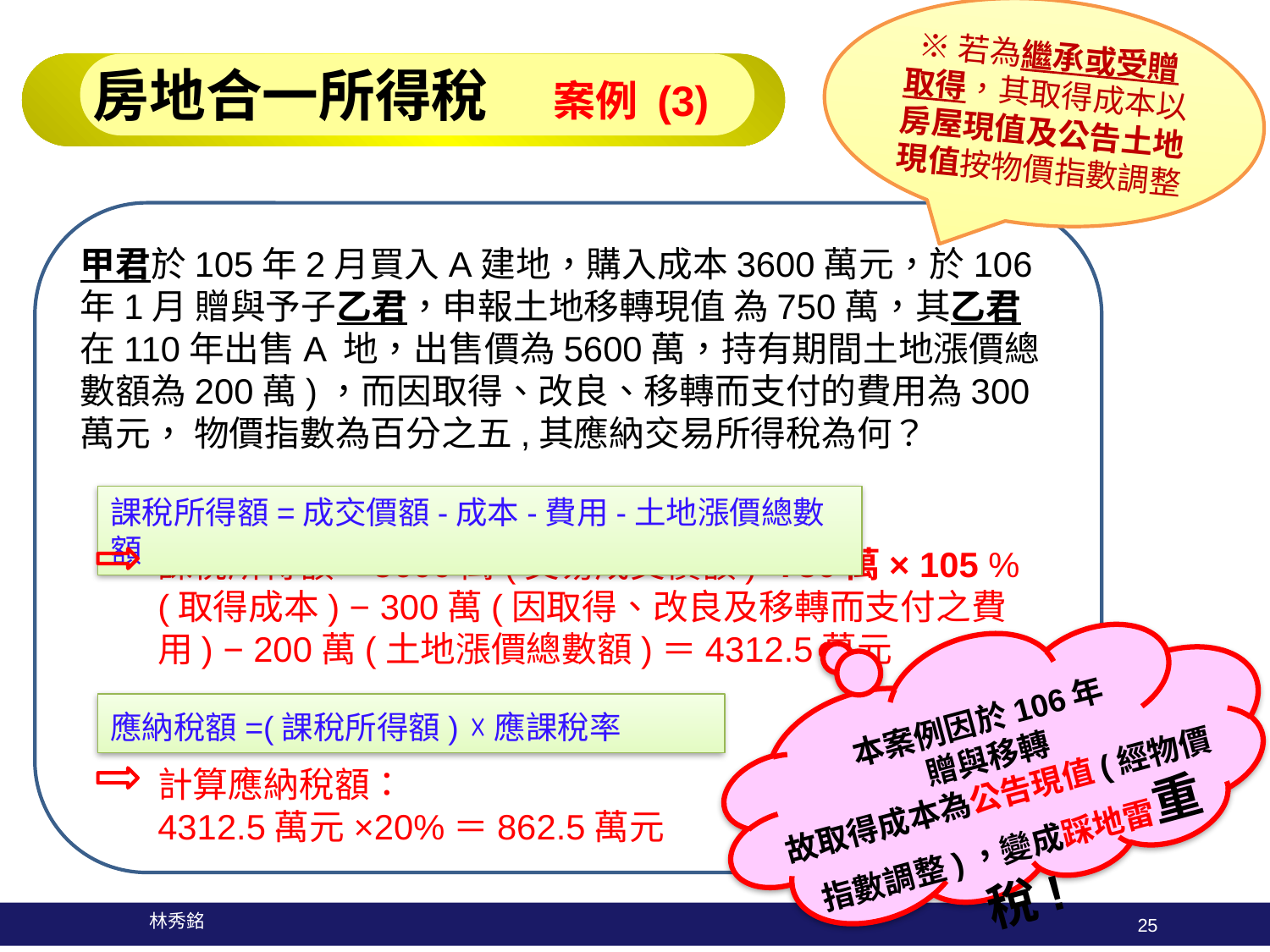

※若為繼承或受贈取得，其取得成本以房屋現值及公告土地現值按物價指數調整

房地合一所得稅     案例 (3)
甲君於105年2月買入A建地，購入成本3600萬元，於106年1月 贈與予子乙君，申報土地移轉現值 為750萬，其乙君在110年出售A 地，出售價為5600萬，持有期間土地漲價總數額為200萬)，而因取得、改良、移轉而支付的費用為300萬元， 物價指數為百分之五,其應納交易所得稅為何？

課稅所得額= 5600萬(交易成交價額)−750萬× 105 %(取得成本) − 300萬(因取得、改良及移轉而支付之費用) − 200萬(土地漲價總數額)＝4312.5萬元

計算應納稅額：
4312.5萬元×20%＝862.5萬元

課稅所得額=成交價額-成本-費用-土地漲價總數額

本案例因於106年
贈與移轉
故取得成本為公告現值(經物價指數調整)，變成踩地雷重稅!

應納稅額=(課稅所得額) ☓應課稅率

25
                                 林秀銘
25